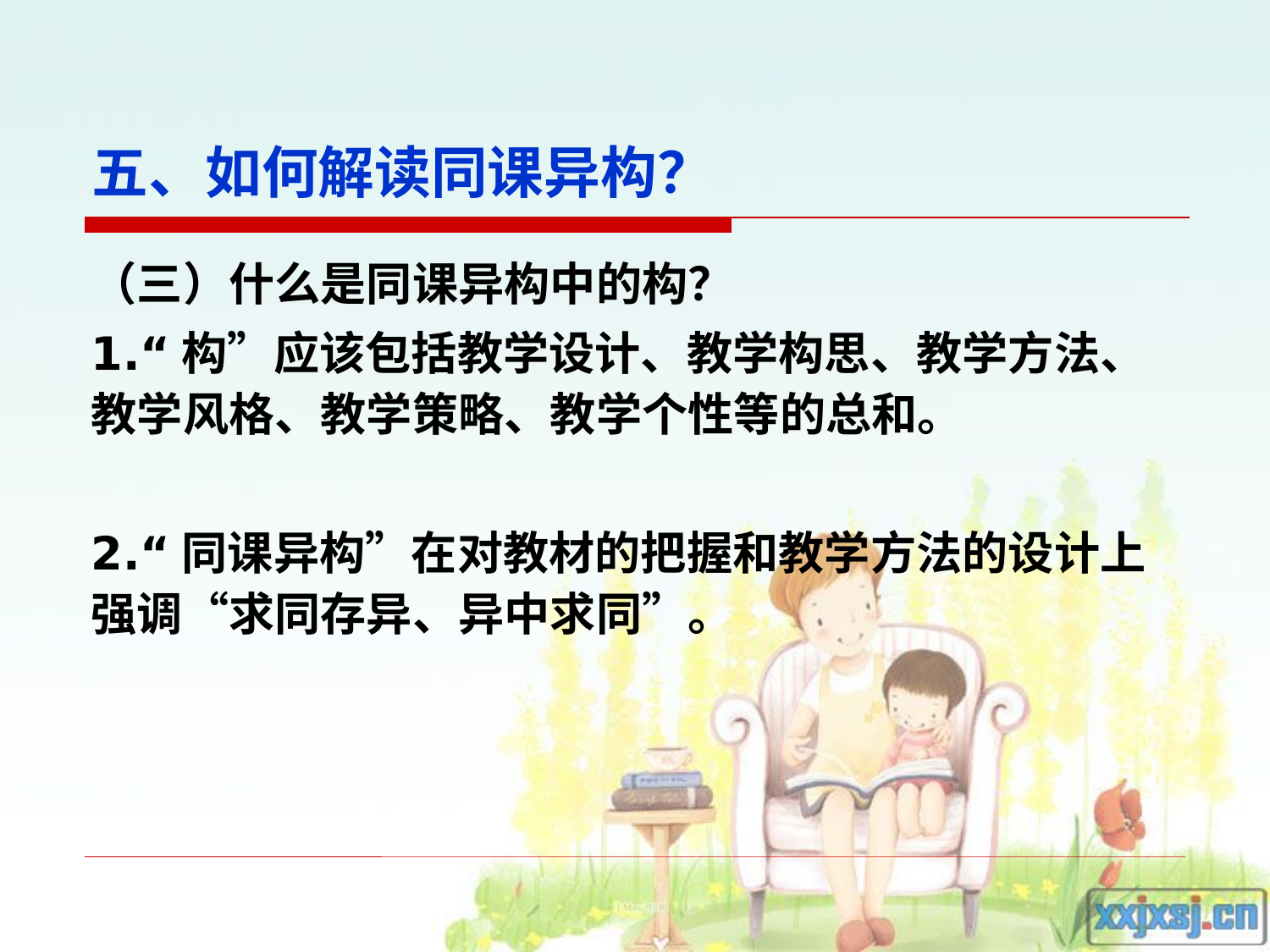

# 五、如何解读同课异构？
（三）什么是同课异构中的构？
1.“构”应该包括教学设计、教学构思、教学方法、教学风格、教学策略、教学个性等的总和。

2.“同课异构”在对教材的把握和教学方法的设计上强调“求同存异、异中求同”。